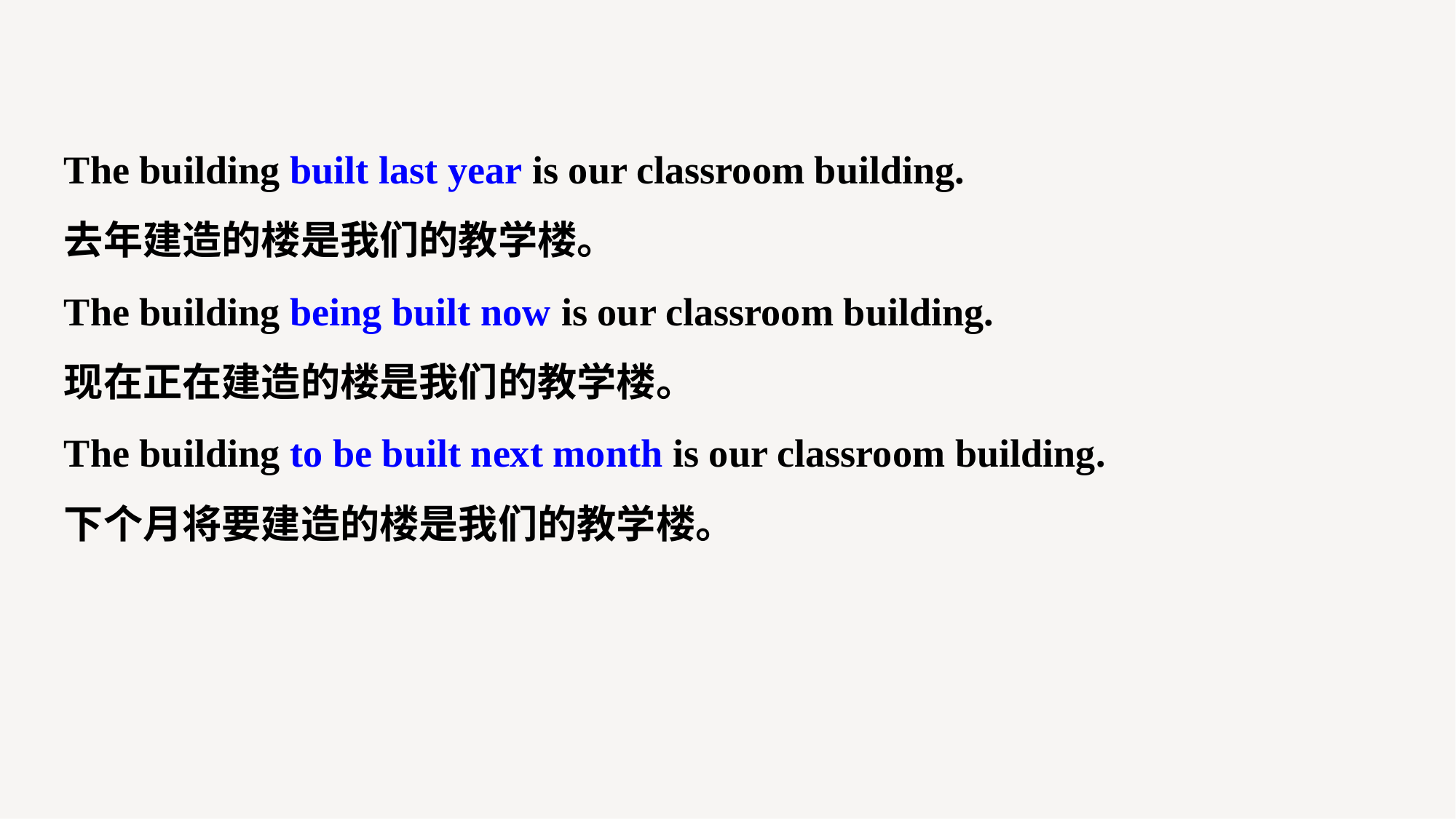

The building built last year is our classroom building.
去年建造的楼是我们的教学楼。
The building being built now is our classroom building.
现在正在建造的楼是我们的教学楼。
The building to be built next month is our classroom building.
下个月将要建造的楼是我们的教学楼。